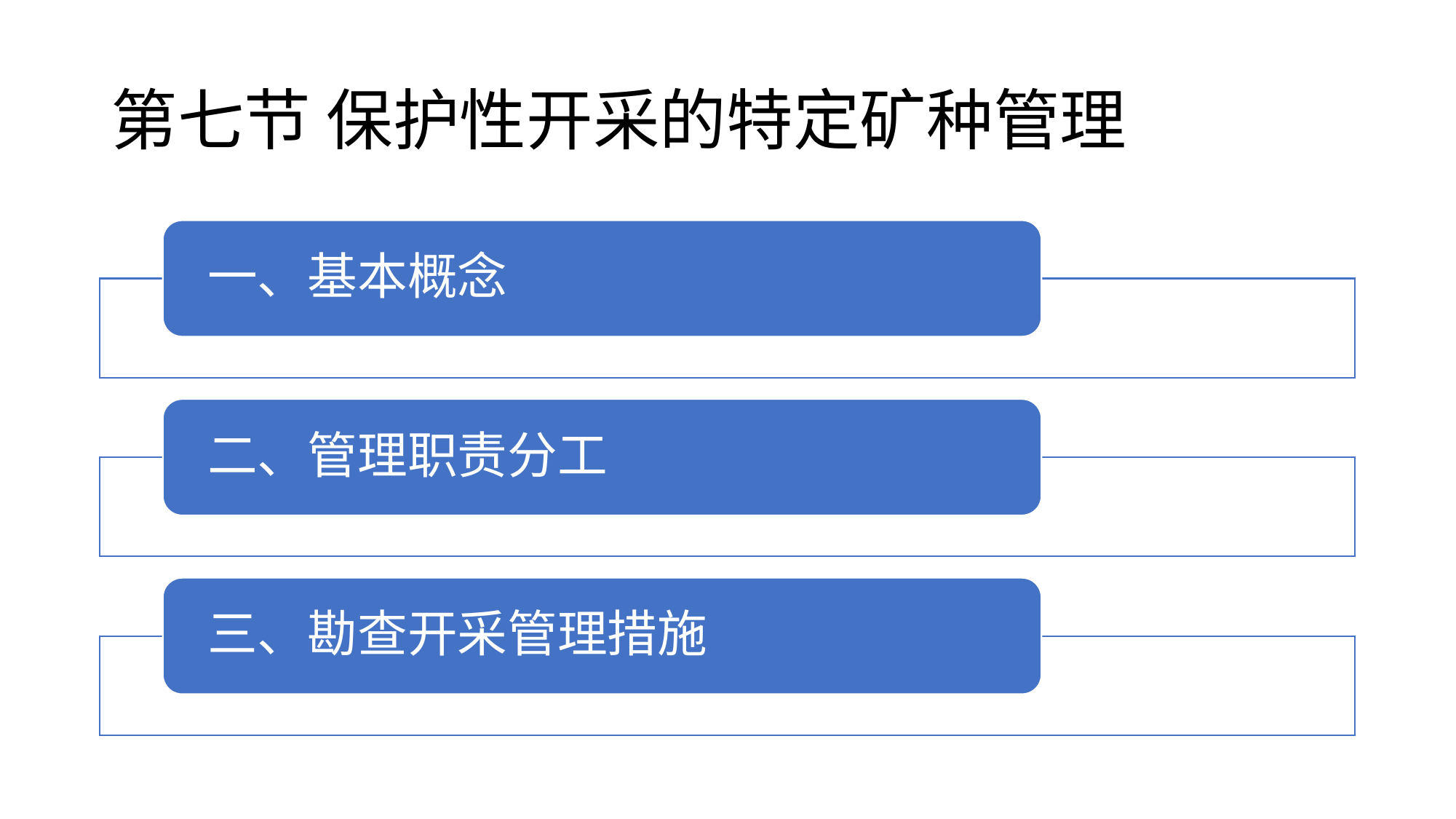

# 第七节 保护性开采的特定矿种管理
一、基本概念
二、管理职责分工
三、勘查开采管理措施